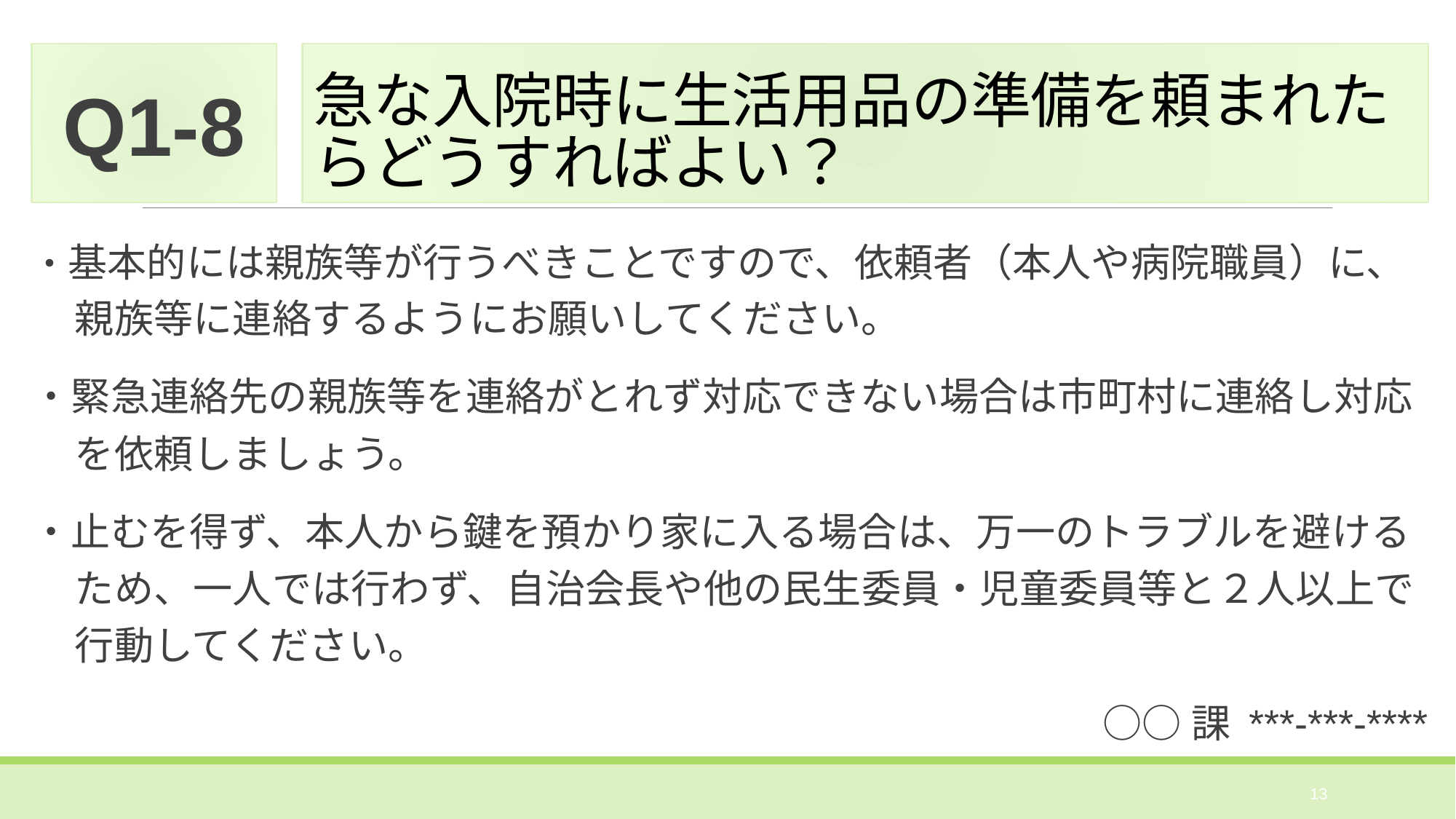

Q1-8
# 急な入院時に生活用品の準備を頼まれたらどうすればよい？
・基本的には親族等が行うべきことですので、依頼者（本人や病院職員）に、親族等に連絡するようにお願いしてください。
・緊急連絡先の親族等を連絡がとれず対応できない場合は市町村に連絡し対応を依頼しましょう。
・止むを得ず、本人から鍵を預かり家に入る場合は、万一のトラブルを避けるため、一人では行わず、自治会長や他の民生委員・児童委員等と２人以上で行動してください。
○○課 ***-***-****
13